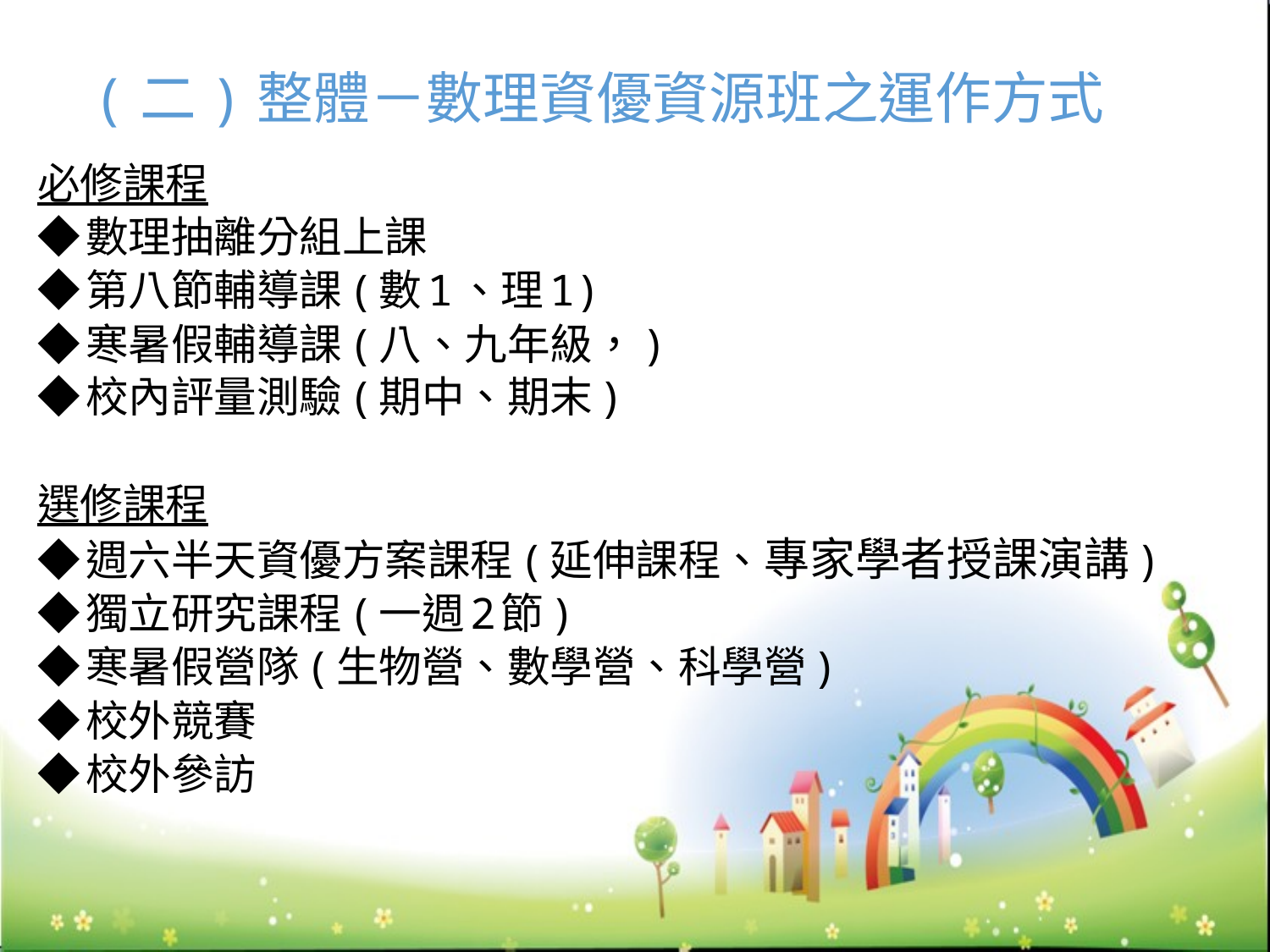

(二)整體－數理資優資源班之運作方式
必修課程
◆數理抽離分組上課
◆第八節輔導課(數1、理1)
◆寒暑假輔導課(八、九年級，)
◆校內評量測驗(期中、期末)

選修課程
◆週六半天資優方案課程(延伸課程、專家學者授課演講)
◆獨立研究課程(一週2節)
◆寒暑假營隊(生物營、數學營、科學營)
◆校外競賽
◆校外參訪